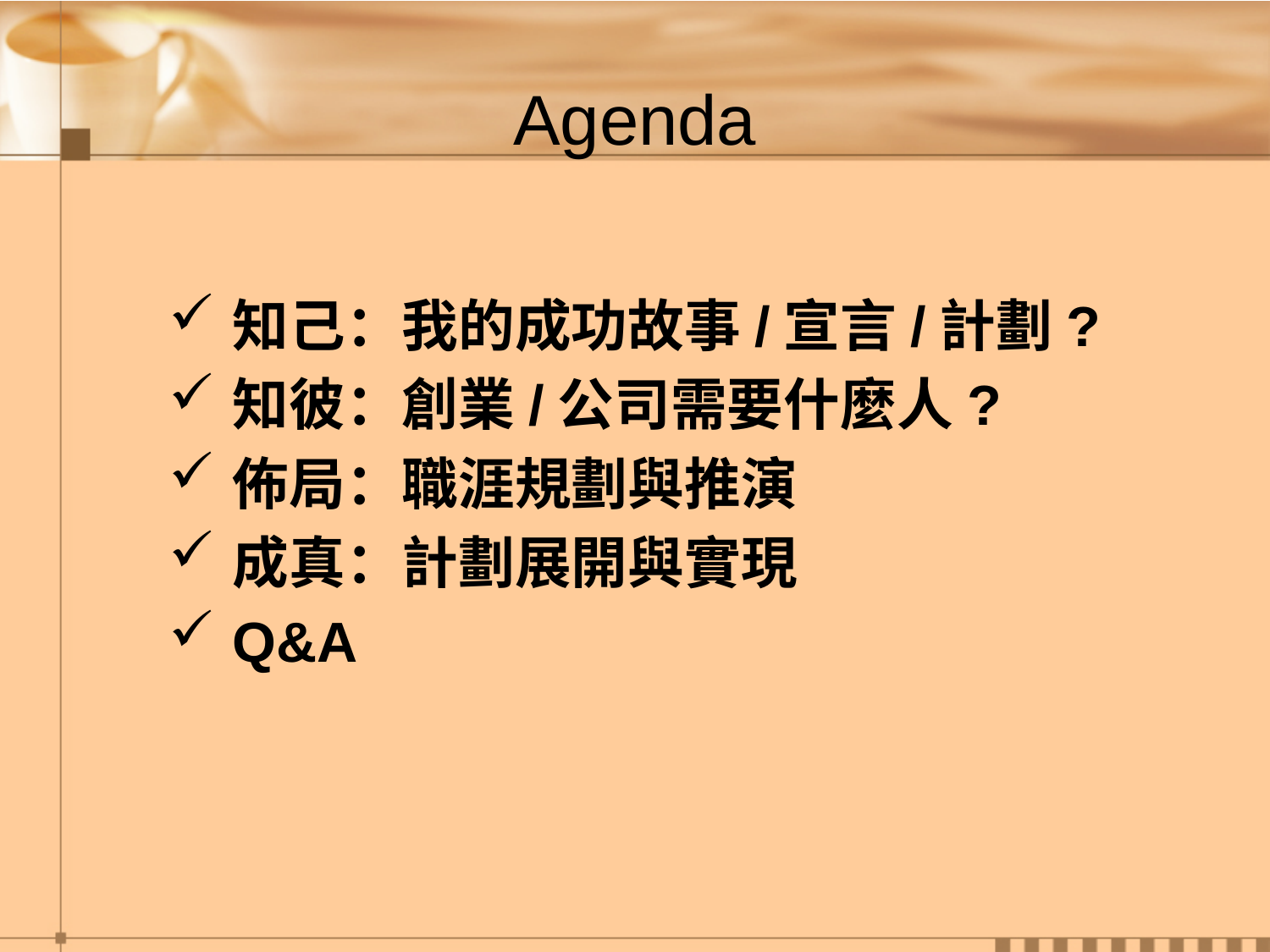

Agenda

知己：我的成功故事/宣言/計劃?
知彼：創業/公司需要什麼人?
佈局：職涯規劃與推演
成真：計劃展開與實現
Q&A